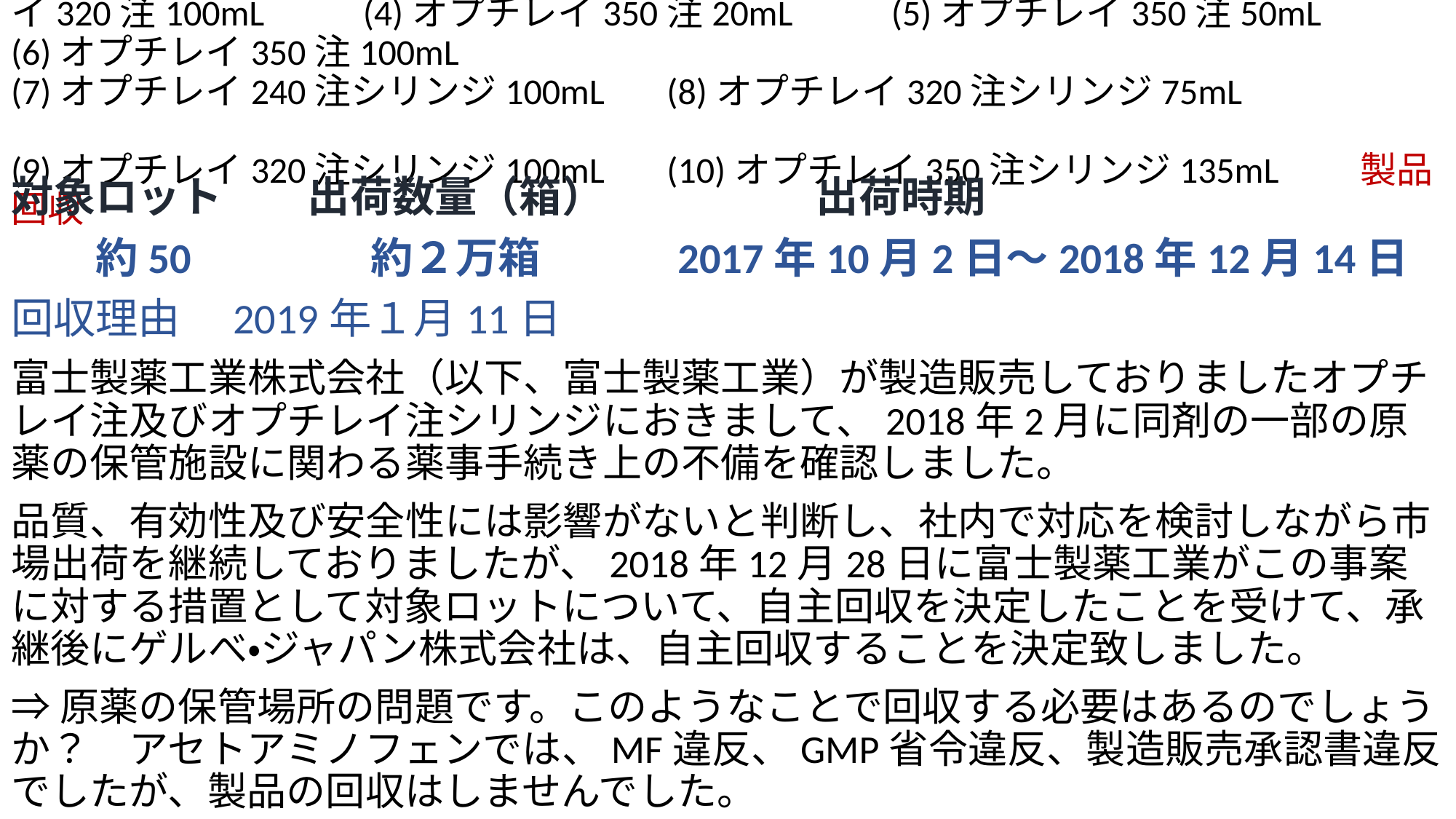

# 販売名　(1)オプチレイ320注20mL　 　(2)オプチレイ320注50mL　　(3)オプチレイ320注100mL　　 (4)オプチレイ350注20mL　 　(5)オプチレイ350注50mL　　 (6)オプチレイ350注100mL (7)オプチレイ240注シリンジ100mL　 (8)オプチレイ320注シリンジ75mL　　　　　　　 (9)オプチレイ320注シリンジ100mL　 (10)オプチレイ350注シリンジ135mL　　製品回収
対象ロット　　出荷数量（箱）　　　　　出荷時期
　　約50　　　　約２万箱　　　2017年10月2日～2018年12月14日
回収理由　2019年１月11日
富士製薬工業株式会社（以下、富士製薬工業）が製造販売しておりましたオプチレイ注及びオプチレイ注シリンジにおきまして、2018年2月に同剤の一部の原薬の保管施設に関わる薬事手続き上の不備を確認しました。
品質、有効性及び安全性には影響がないと判断し、社内で対応を検討しながら市場出荷を継続しておりましたが、2018年12月28日に富士製薬工業がこの事案に対する措置として対象ロットについて、自主回収を決定したことを受けて、承継後にゲルべ・ジャパン株式会社は、自主回収することを決定致しました。
⇒原薬の保管場所の問題です。このようなことで回収する必要はあるのでしょうか？　アセトアミノフェンでは、MF違反、GMP省令違反、製造販売承認書違反でしたが、製品の回収はしませんでした。